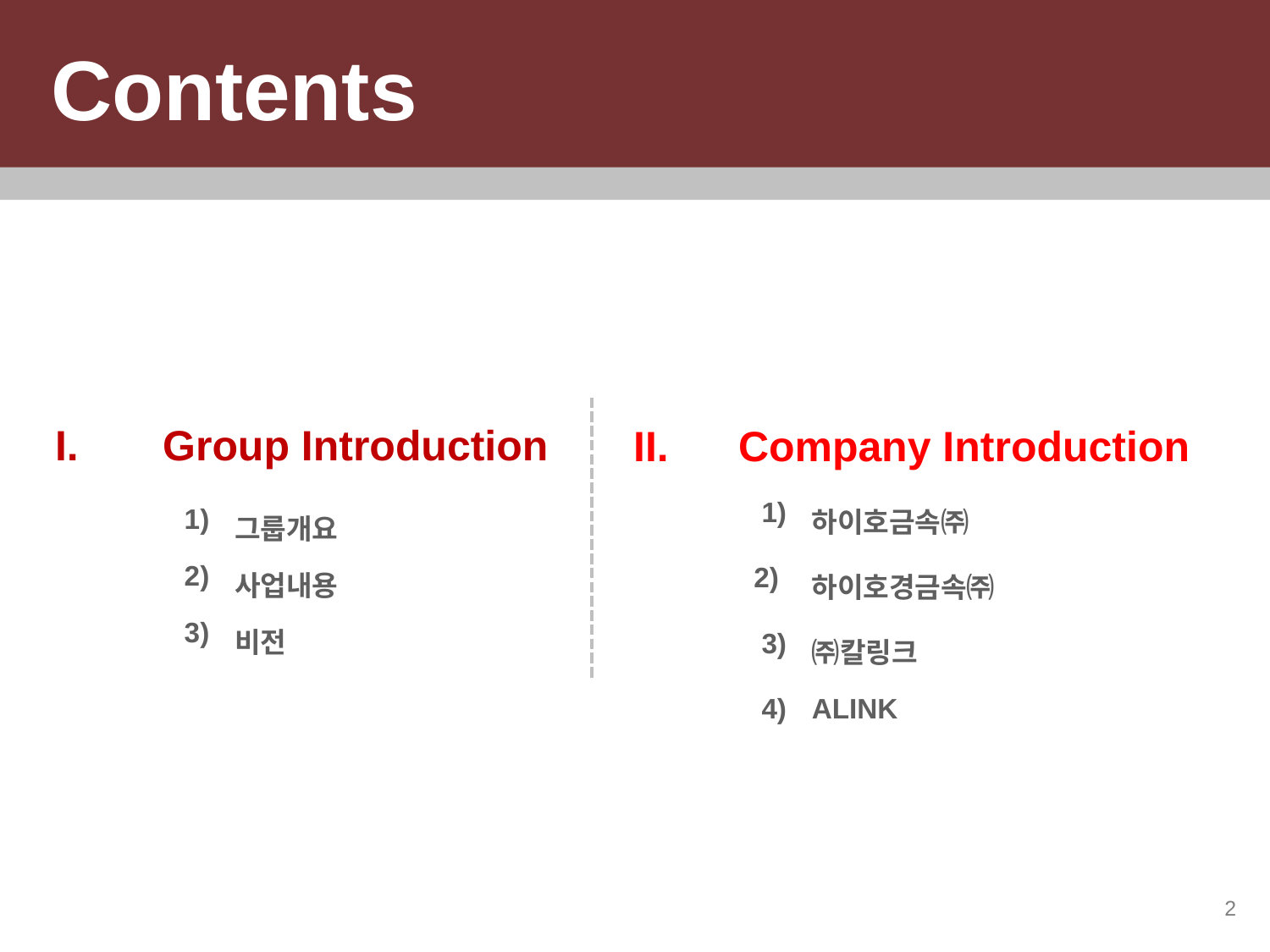

# Contents
| I. | Group Introduction |  |
| --- | --- | --- |
|  | 1) | 그룹개요 |
|  | 2) | 사업내용 |
|  | 3) | 비전 |
|  |  |  |
| II. | Company Introduction |  |
| --- | --- | --- |
|  | 1) | 하이호금속㈜ |
|  | 2) | 하이호경금속㈜ |
|  | 3) | ㈜칼링크 |
|  | 4) | ALINK |
2